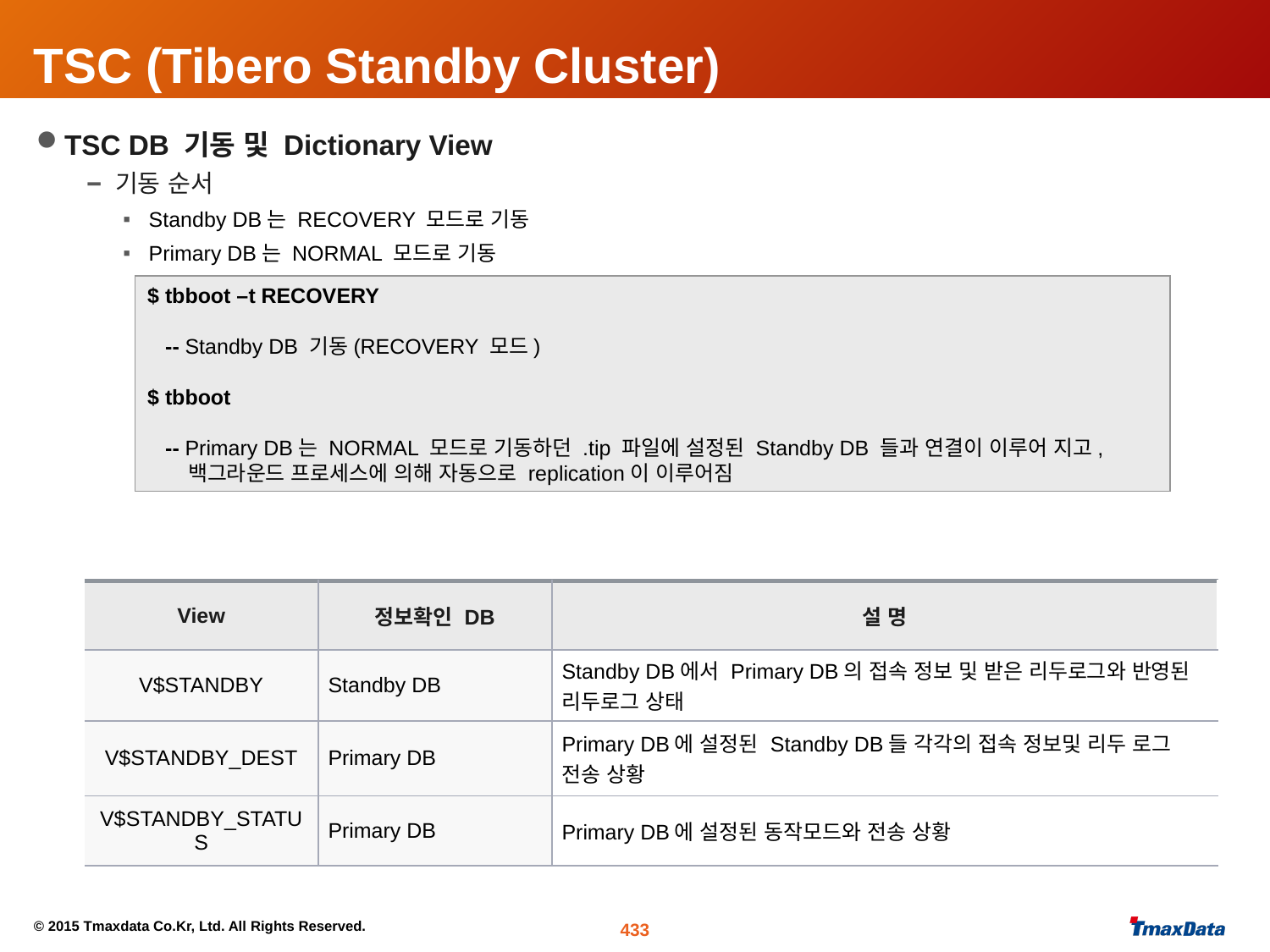

# TSC (Tibero Standby Cluster)
TSC DB 기동 및 Dictionary View
 기동 순서
Standby DB는 RECOVERY 모드로 기동
Primary DB는 NORMAL 모드로 기동

 Dictionary View

$ tbboot –t RECOVERY

   -- Standby DB 기동(RECOVERY 모드)

$ tbboot

   -- Primary DB는 NORMAL 모드로 기동하던 .tip 파일에 설정된 Standby DB 들과 연결이 이루어 지고,
      백그라운드 프로세스에 의해 자동으로 replication이 이루어짐
| View | 정보확인 DB | 설 명 |
| --- | --- | --- |
| V$STANDBY | Standby DB | Standby DB에서 Primary DB의 접속 정보 및 받은 리두로그와 반영된 리두로그 상태 |
| V$STANDBY\_DEST | Primary DB | Primary DB에 설정된 Standby DB들 각각의 접속 정보및 리두 로그 전송 상황 |
| V$STANDBY\_STATUS | Primary DB | Primary DB에 설정된 동작모드와 전송 상황 |